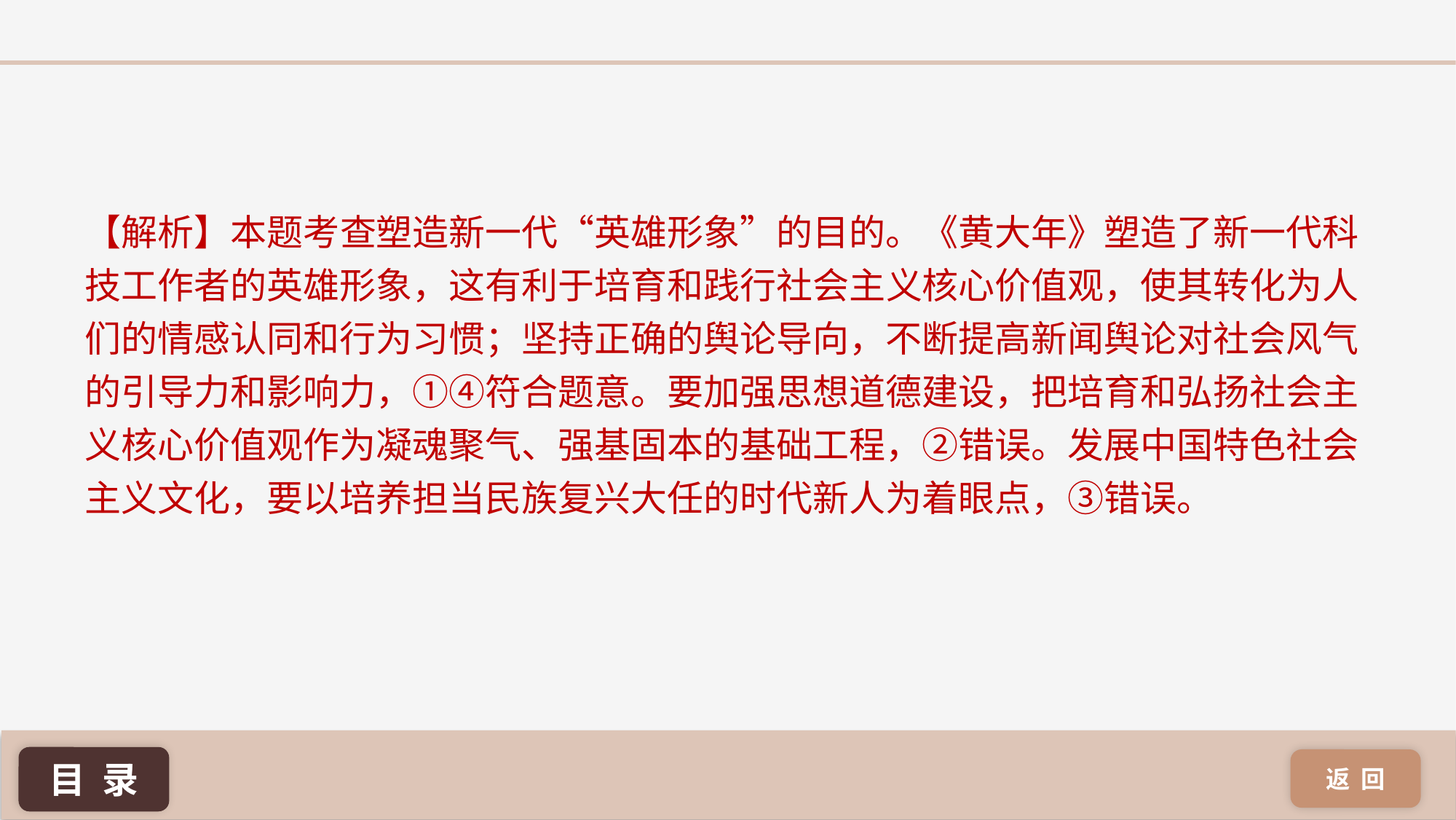

【解析】本题考查塑造新一代“英雄形象”的目的。《黄大年》塑造了新一代科技工作者的英雄形象，这有利于培育和践行社会主义核心价值观，使其转化为人们的情感认同和行为习惯；坚持正确的舆论导向，不断提高新闻舆论对社会风气的引导力和影响力，①④符合题意。要加强思想道德建设，把培育和弘扬社会主义核心价值观作为凝魂聚气、强基固本的基础工程，②错误。发展中国特色社会主义文化，要以培养担当民族复兴大任的时代新人为着眼点，③错误。
返  回